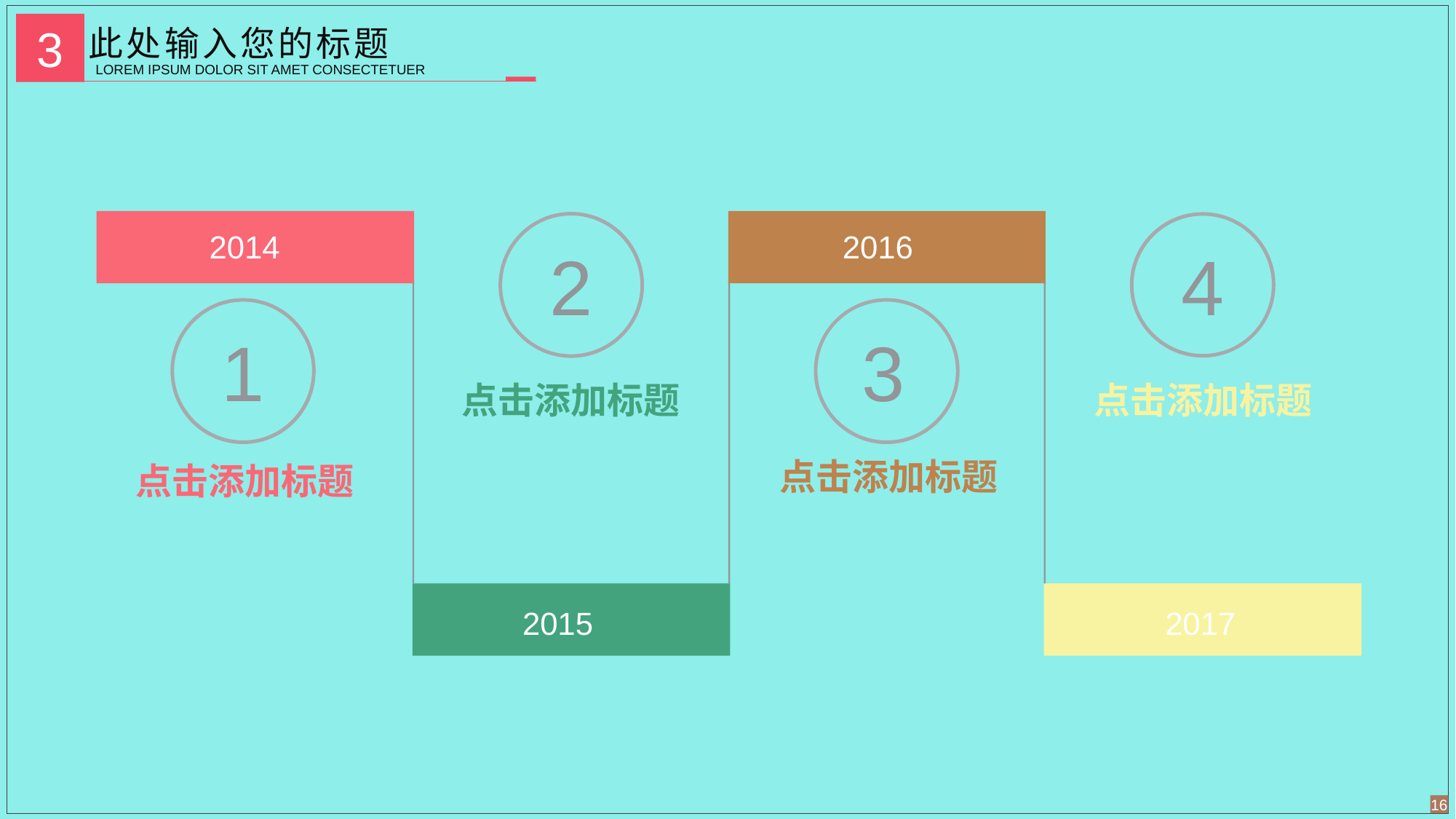

此处输入您的标题
3
LOREM IPSUM DOLOR SIT AMET CONSECTETUER

2014
2016
2
4

1
3
点击添加标题
点击添加标题
点击添加标题
点击添加标题

2015
2017
16